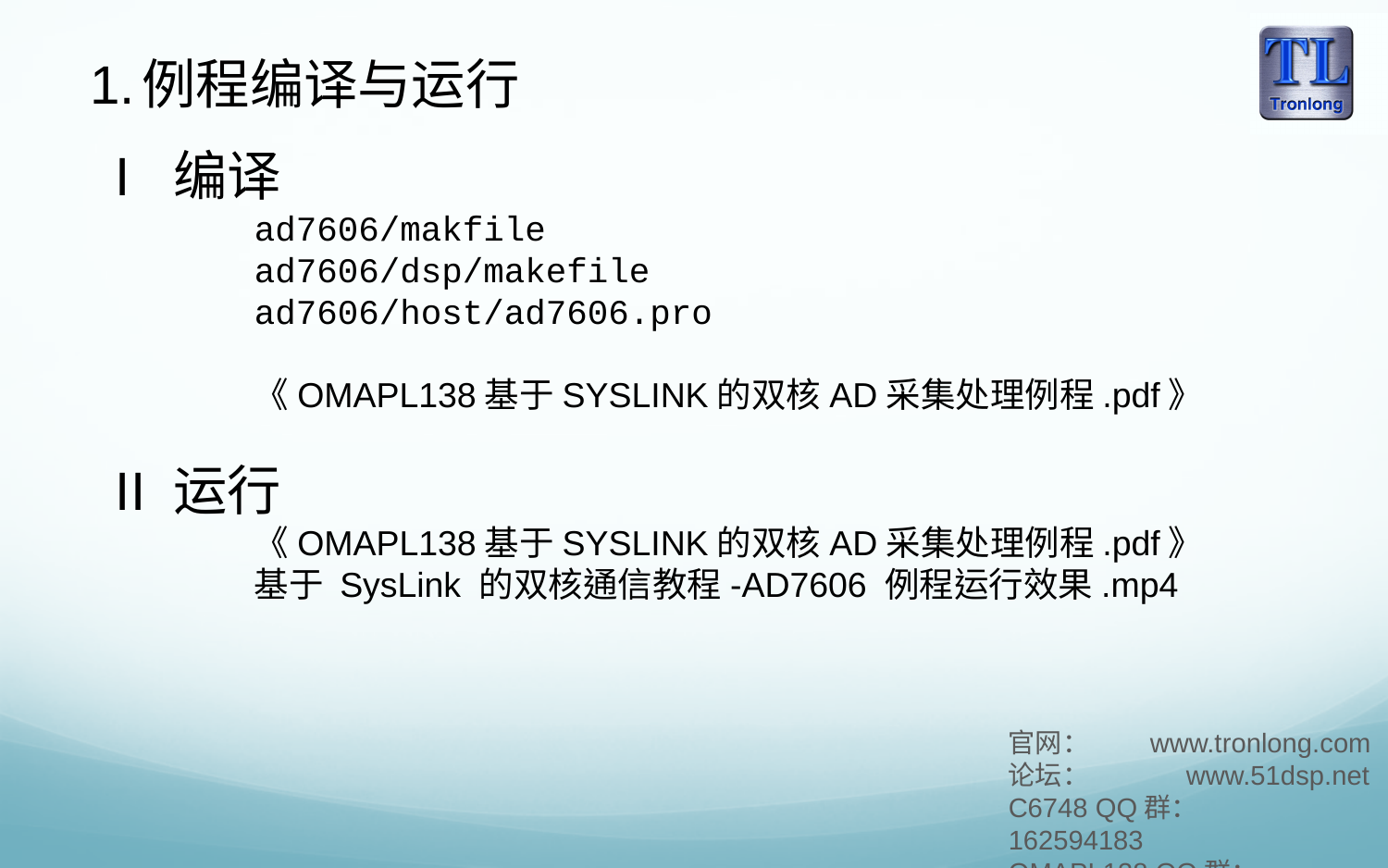

例程编译与运行
I  编译
	ad7606/makfile
	ad7606/dsp/makefile
	ad7606/host/ad7606.pro

	《OMAPL138基于SYSLINK的双核AD采集处理例程.pdf》

II 运行
	《OMAPL138基于SYSLINK的双核AD采集处理例程.pdf》
	基于 SysLink 的双核通信教程-AD7606 例程运行效果.mp4